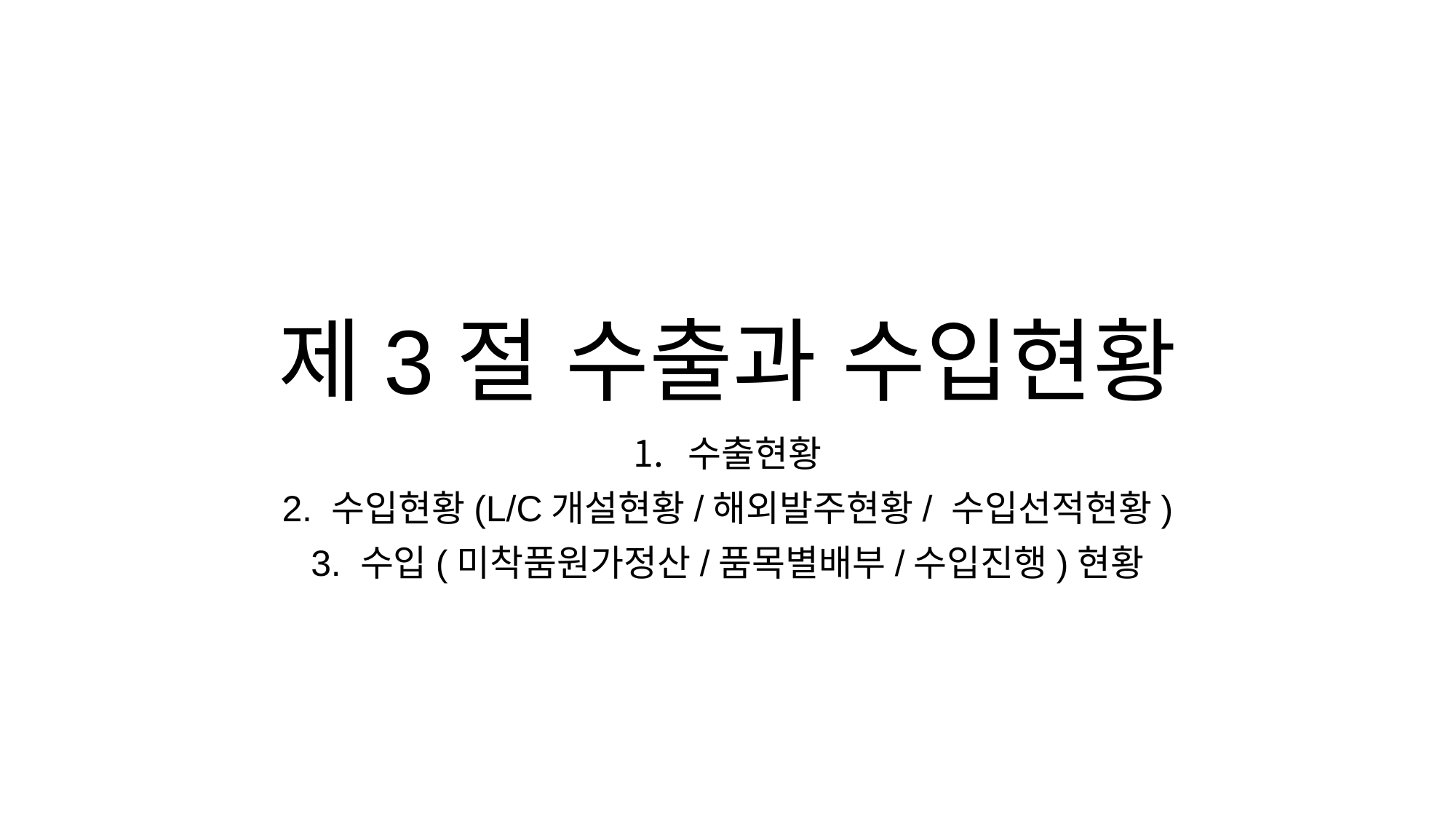

# 제3절 수출과 수입현황
수출현황
2. 수입현황(L/C개설현황/해외발주현황/ 수입선적현황)
3. 수입(미착품원가정산/품목별배부/수입진행)현황